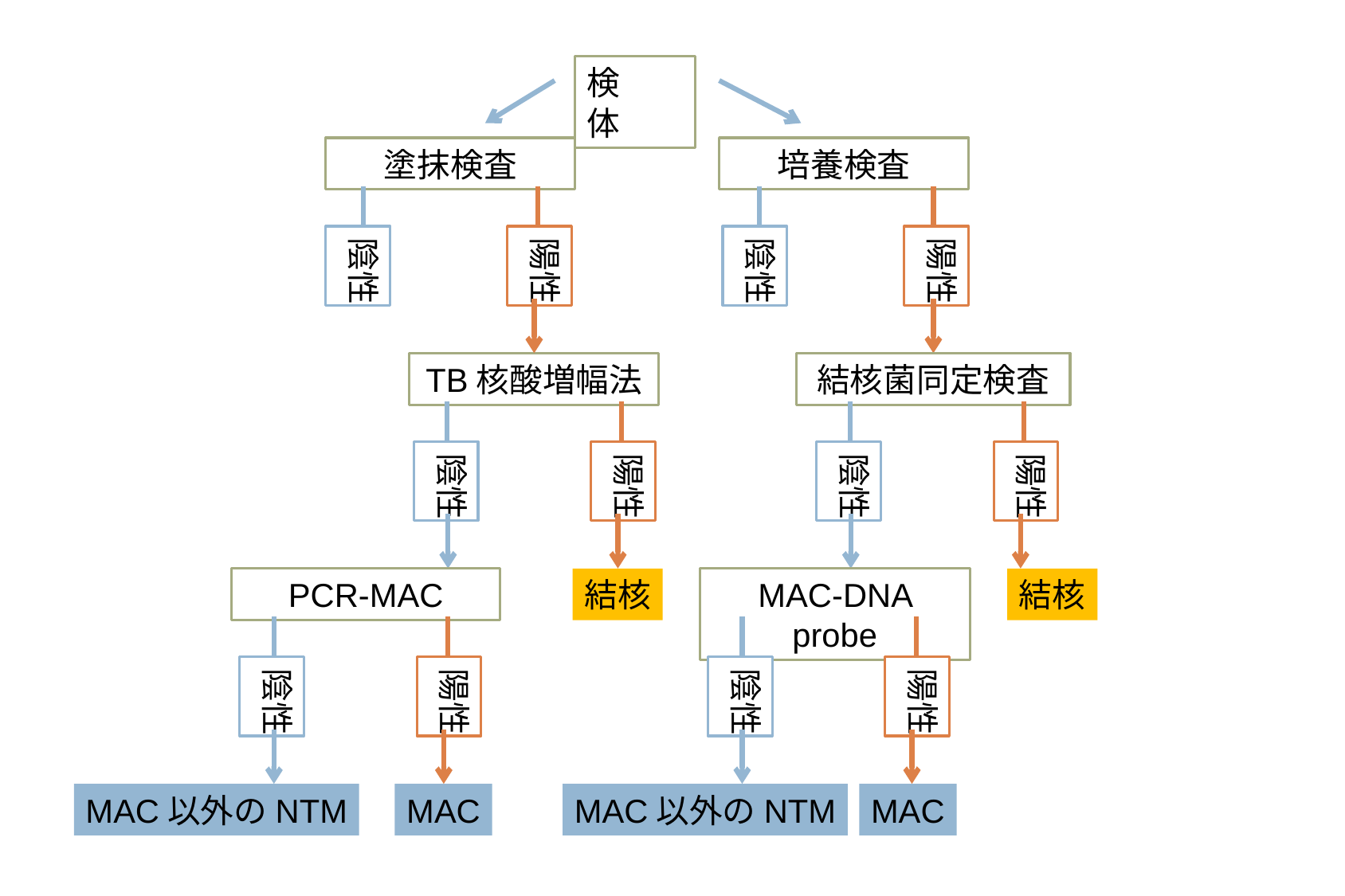

検　体
塗抹検査
培養検査
陰性
陽性
陰性
陽性
TB核酸増幅法
結核菌同定検査
陰性
陽性
陰性
陽性
PCR-MAC
結核
MAC-DNA probe
結核
陰性
陽性
陰性
陽性
MAC以外のNTM
MAC
MAC以外のNTM
MAC